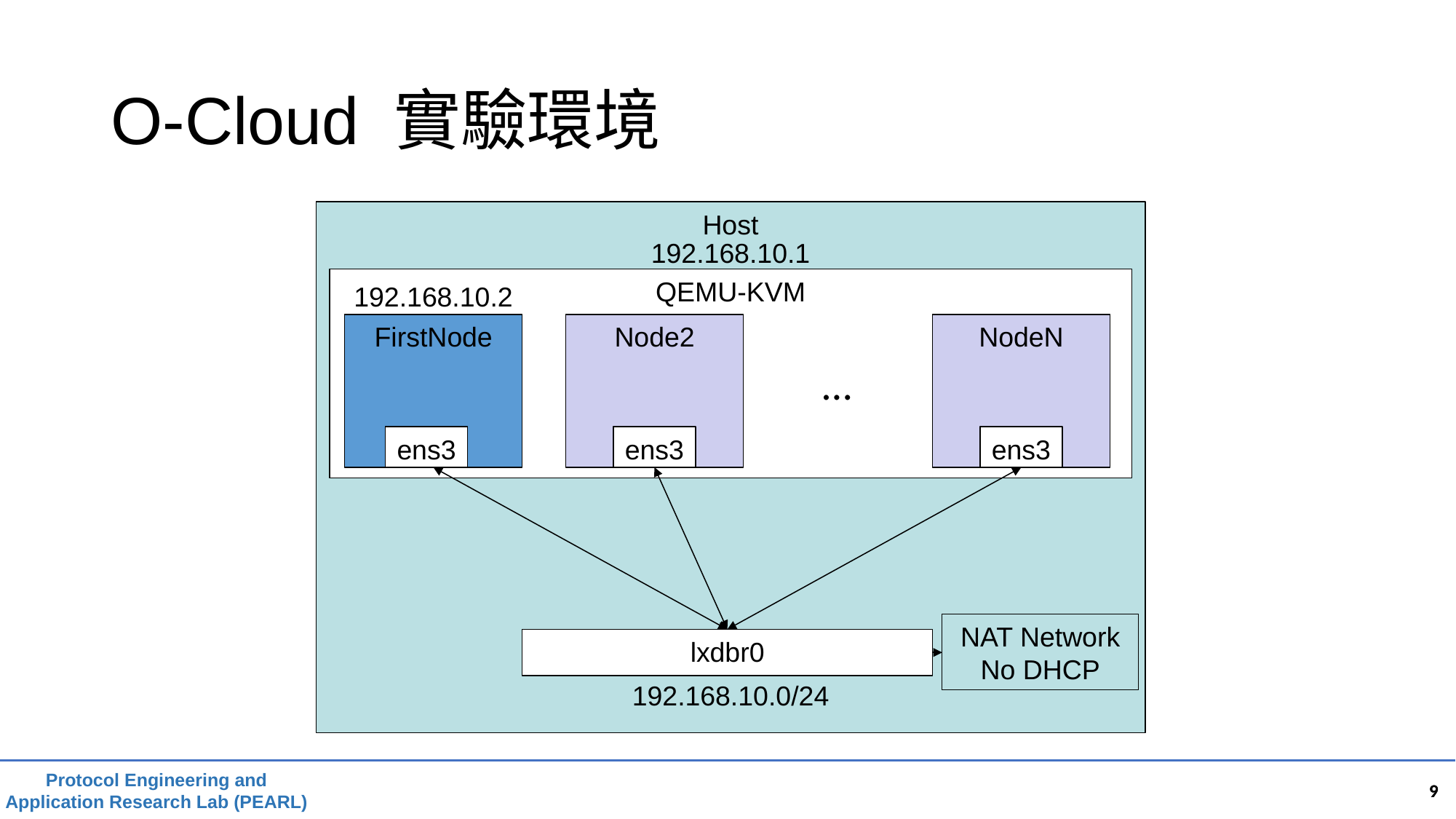

# O-Cloud 實驗環境
Host
QEMU-KVM
FirstNode
Node2
NodeN
ens3
ens3
ens3
NAT Network
No DHCP
lxdbr0
192.168.10.1
192.168.10.2
192.168.10.0/24
…